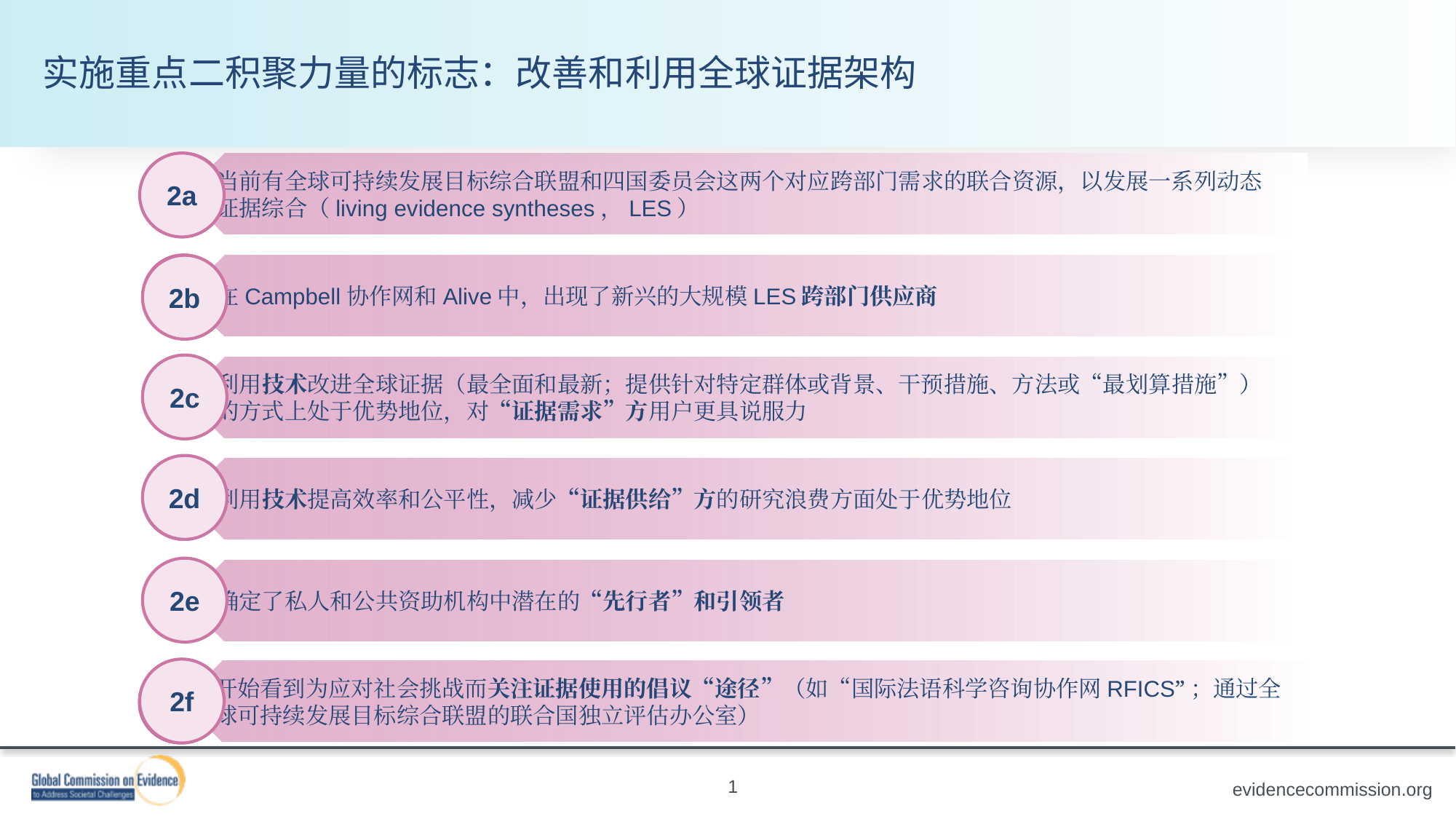

实施重点二积聚力量的标志：改善和利用全球证据架构
当前有全球可持续发展目标综合联盟和四国委员会这两个对应跨部门需求的联合资源，以发展一系列动态证据综合（living evidence syntheses，LES）
在Campbell协作网和Alive中，出现了新兴的大规模LES跨部门供应商
利用技术改进全球证据（最全面和最新；提供针对特定群体或背景、干预措施、方法或“最划算措施”）的方式上处于优势地位，对“证据需求”方用户更具说服力
利用技术提高效率和公平性，减少“证据供给”方的研究浪费方面处于优势地位
确定了私人和公共资助机构中潜在的“先行者”和引领者
开始看到为应对社会挑战而关注证据使用的倡议“途径”（如“国际法语科学咨询协作网RFICS”；通过全球可持续发展目标综合联盟的联合国独立评估办公室）
2a
2b
2c
2d
2e
2f
1